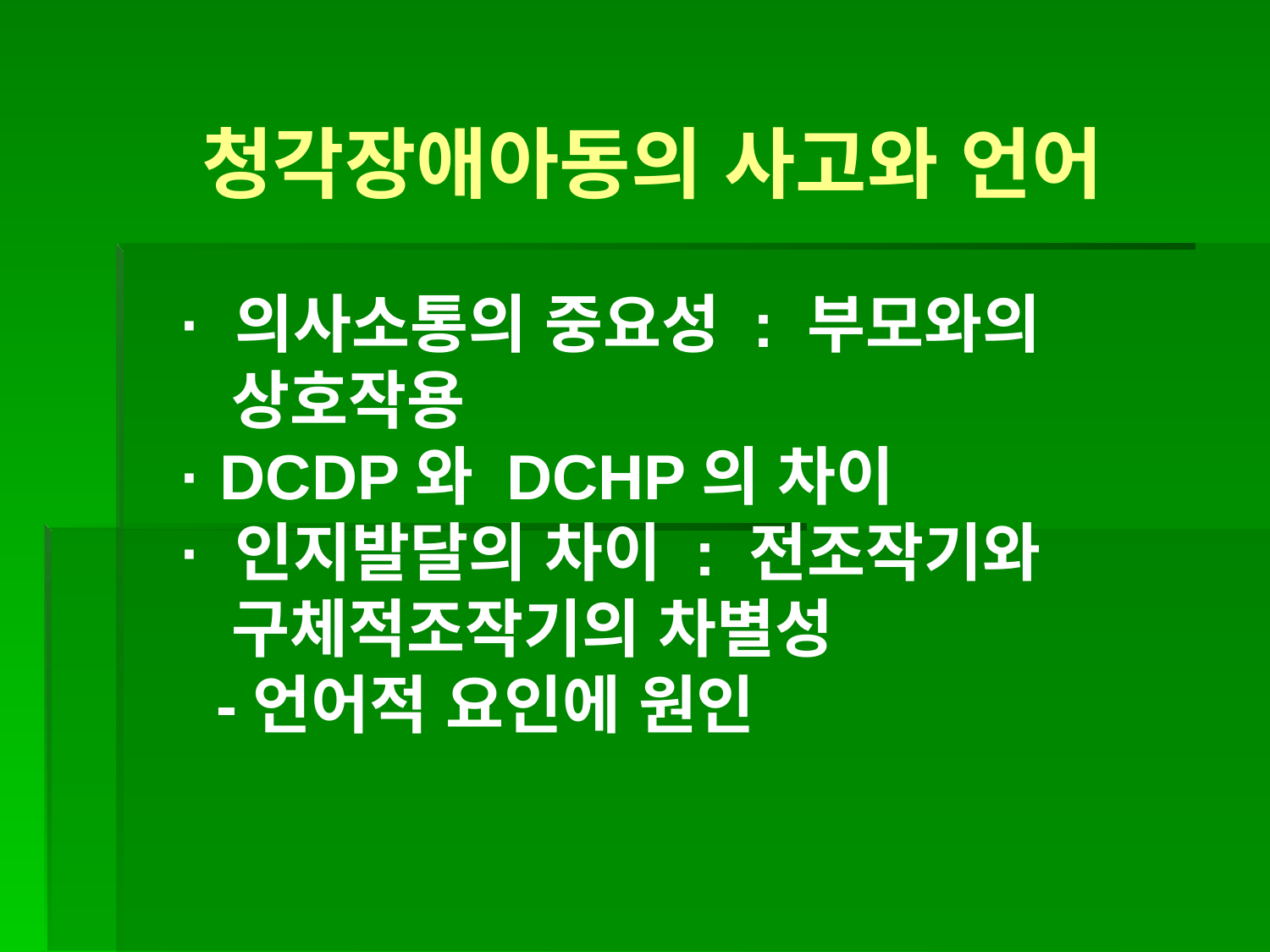

청각장애아동의 사고와 언어
· 의사소통의 중요성 : 부모와의
  상호작용
· DCDP와 DCHP의 차이
· 인지발달의 차이 : 전조작기와
  구체적조작기의 차별성
  -언어적 요인에 원인